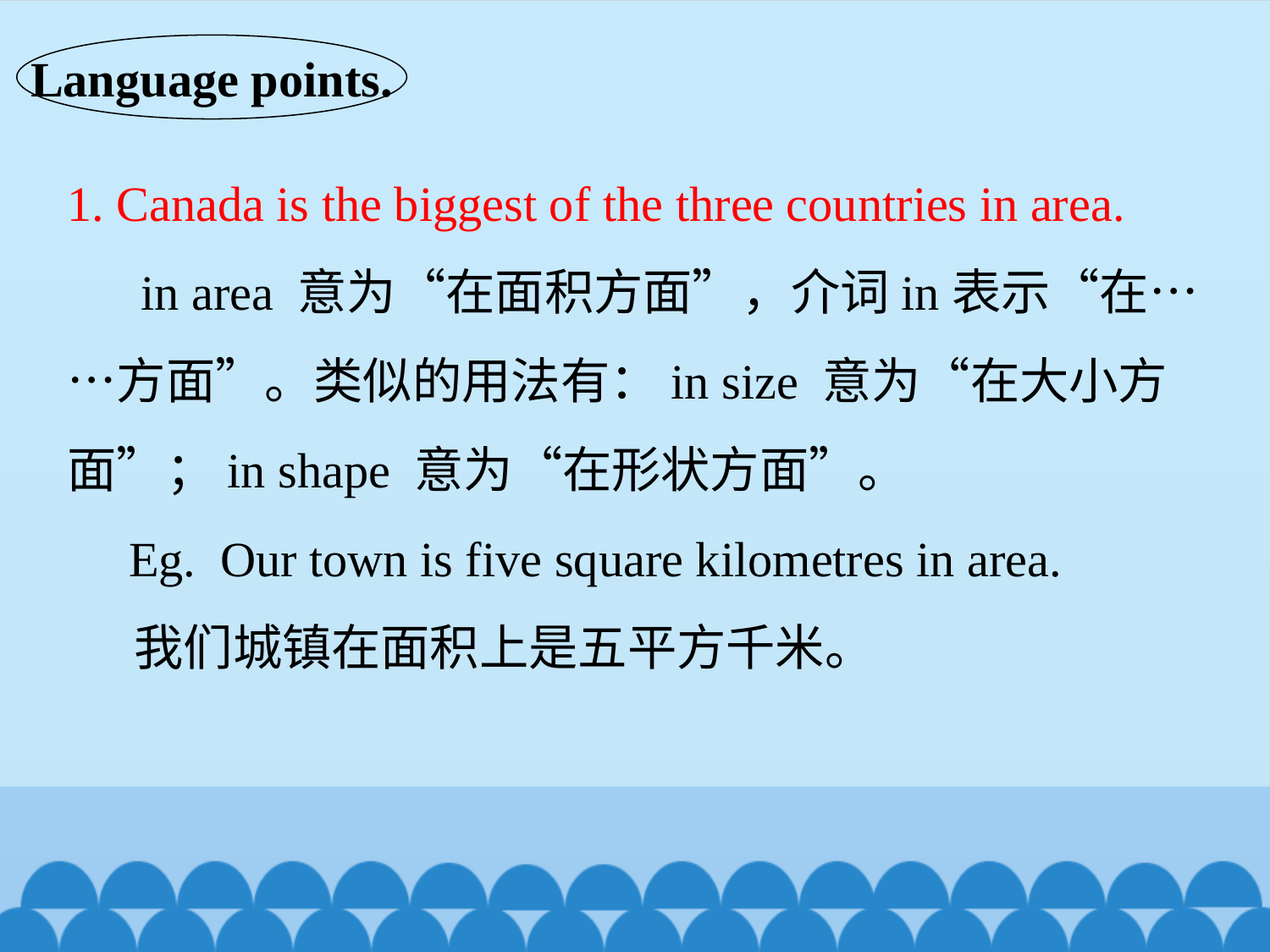

Language points.
1. Canada is the biggest of the three countries in area.
      in area 意为“在面积方面”，介词in表示“在……方面”。类似的用法有：in size 意为“在大小方面”；in shape 意为“在形状方面”。
     Eg.  Our town is five square kilometres in area.
     我们城镇在面积上是五平方千米。